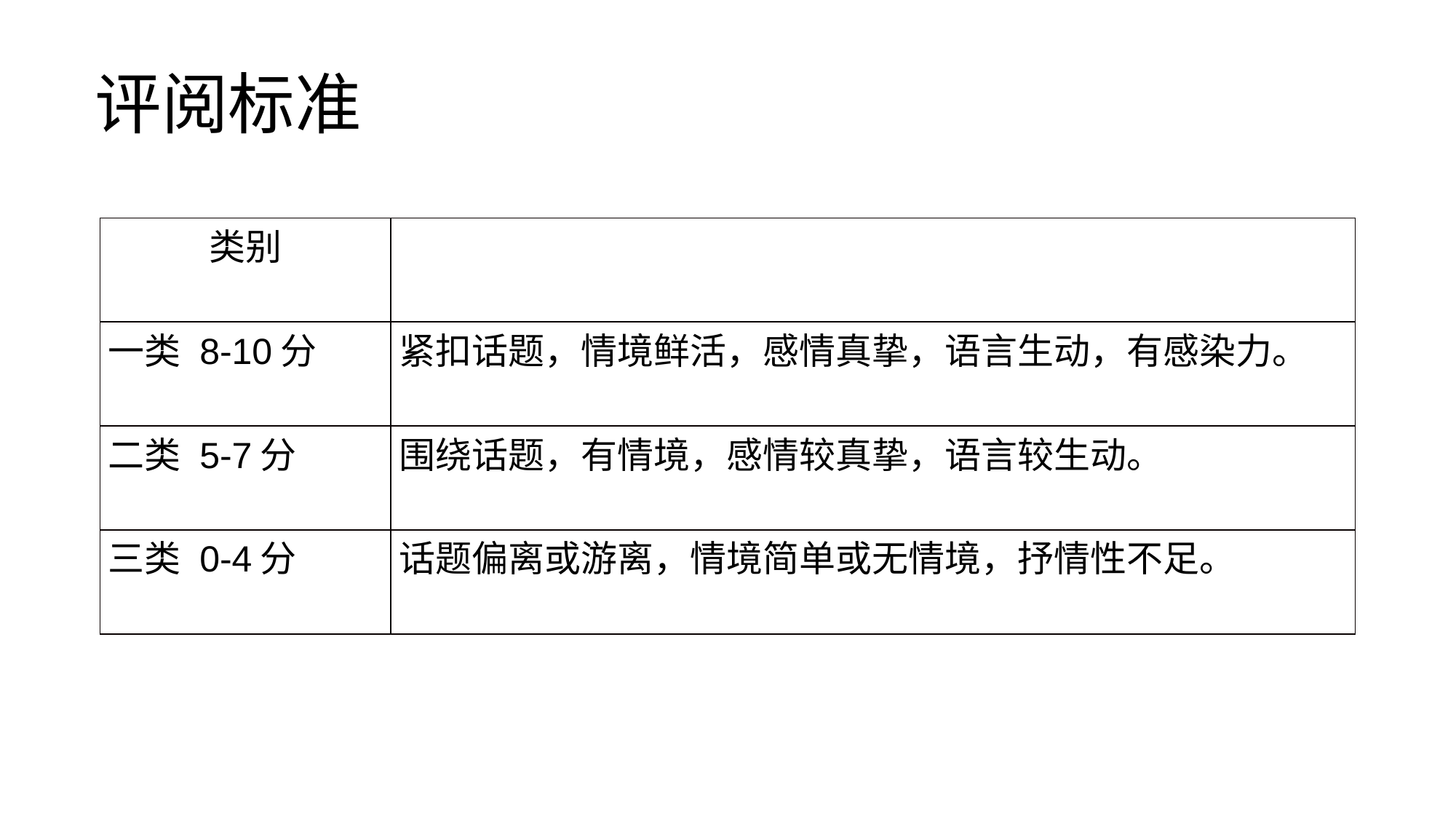

# 评阅标准
| 类别 |  |
| --- | --- |
| 一类 8-10分 | 紧扣话题，情境鲜活，感情真挚，语言生动，有感染力。 |
| 二类 5-7分 | 围绕话题，有情境，感情较真挚，语言较生动。 |
| 三类 0-4分 | 话题偏离或游离，情境简单或无情境，抒情性不足。 |